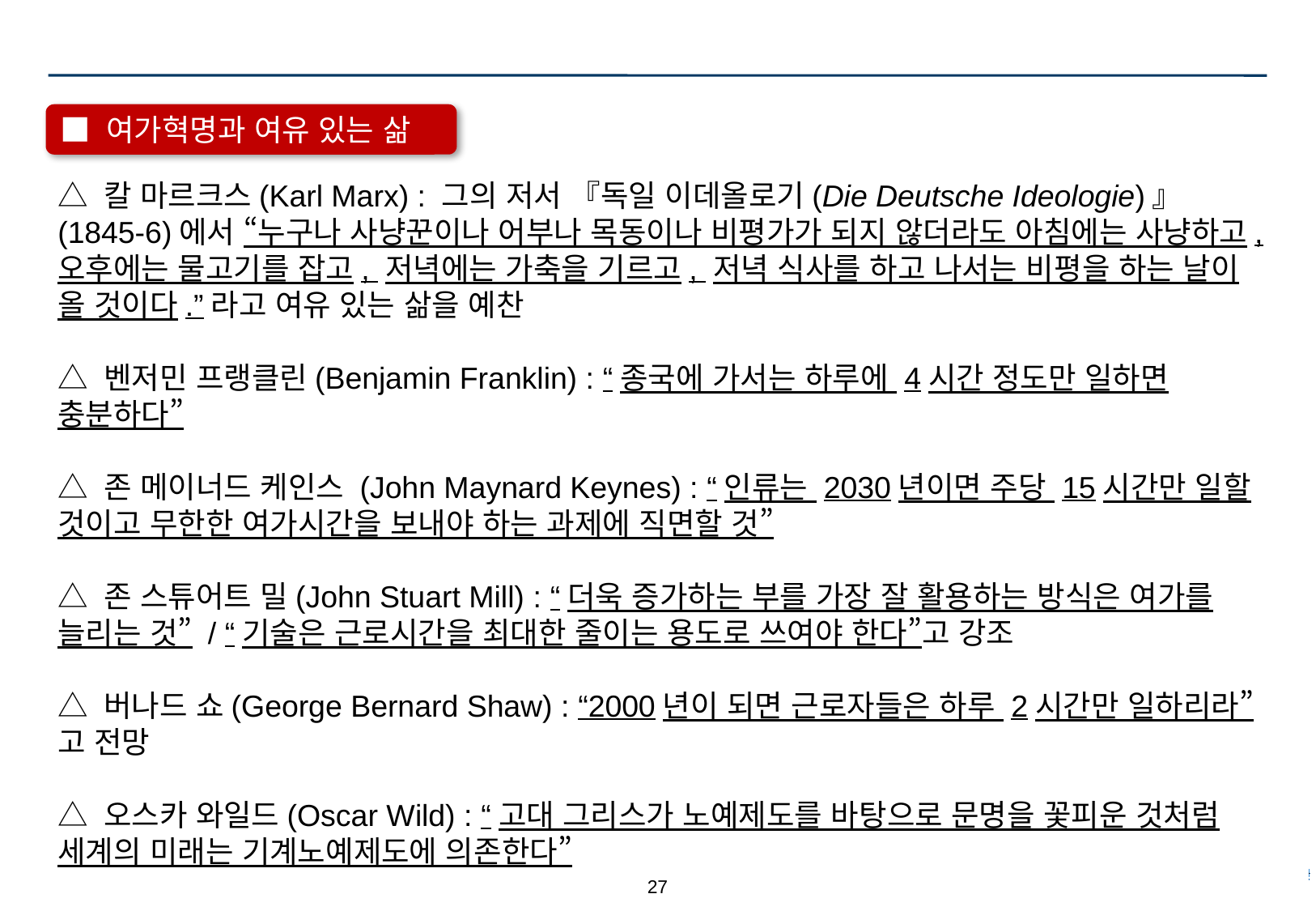

■ 여가혁명과 여유 있는 삶
△ 칼 마르크스(Karl Marx) : 그의 저서 『독일 이데올로기(Die Deutsche Ideologie)』 (1845-6)에서 “누구나 사냥꾼이나 어부나 목동이나 비평가가 되지 않더라도 아침에는 사냥하고, 오후에는 물고기를 잡고, 저녁에는 가축을 기르고, 저녁 식사를 하고 나서는 비평을 하는 날이 올 것이다.”라고 여유 있는 삶을 예찬

△ 벤저민 프랭클린(Benjamin Franklin) : “종국에 가서는 하루에 4시간 정도만 일하면 충분하다”

△ 존 메이너드 케인스 (John Maynard Keynes) : “인류는 2030년이면 주당 15시간만 일할 것이고 무한한 여가시간을 보내야 하는 과제에 직면할 것”

△ 존 스튜어트 밀(John Stuart Mill) : “더욱 증가하는 부를 가장 잘 활용하는 방식은 여가를 늘리는 것” / “기술은 근로시간을 최대한 줄이는 용도로 쓰여야 한다”고 강조

△ 버나드 쇼(George Bernard Shaw) : “2000년이 되면 근로자들은 하루 2시간만 일하리라”고 전망

△ 오스카 와일드(Oscar Wild) : “고대 그리스가 노예제도를 바탕으로 문명을 꽃피운 것처럼 세계의 미래는 기계노예제도에 의존한다”